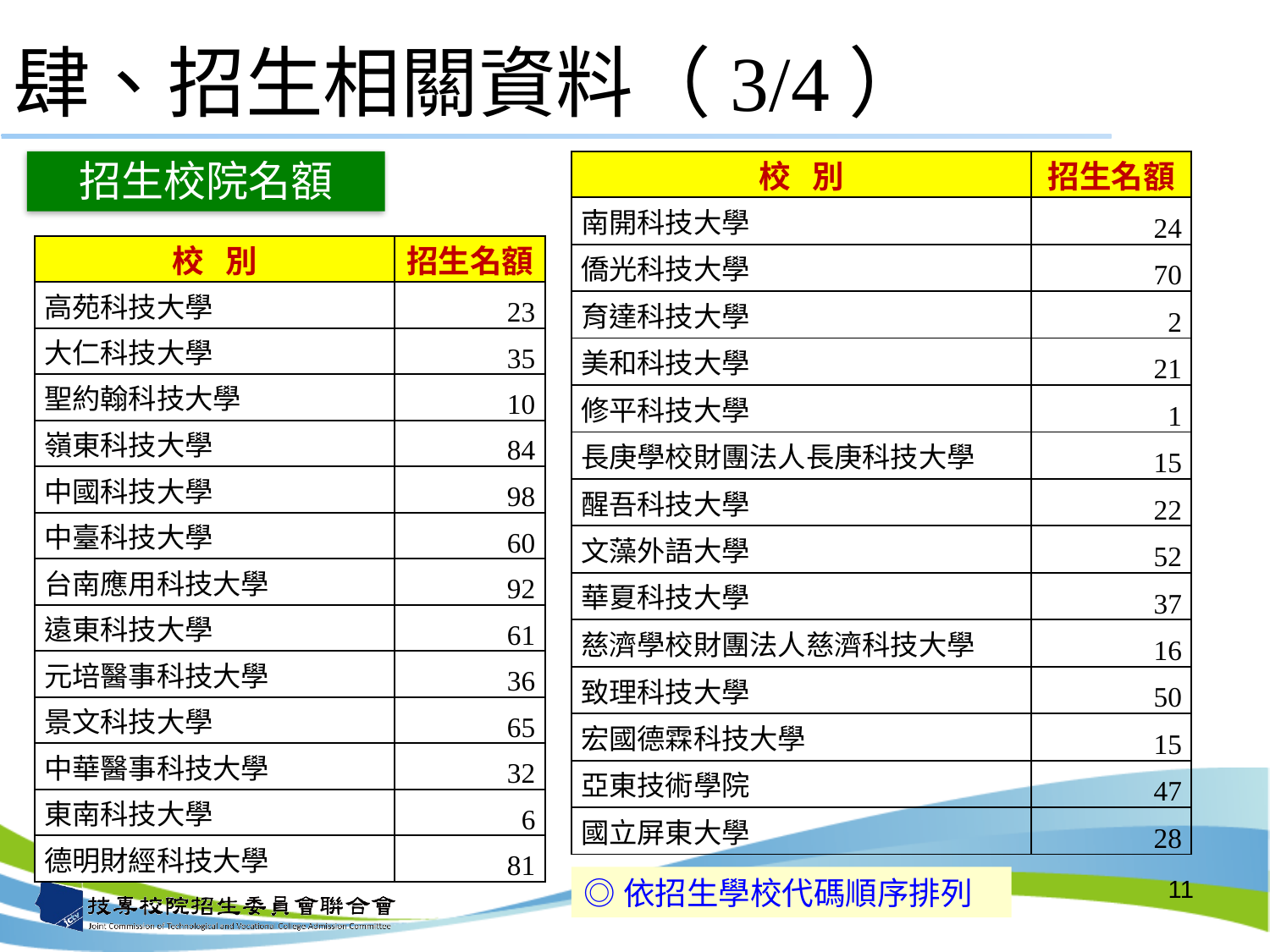

# 肆、招生相關資料（3/4）
招生校院名額
| 校 別 | 招生名額 |
| --- | --- |
| 南開科技大學 | 24 |
| 僑光科技大學 | 70 |
| 育達科技大學 | 2 |
| 美和科技大學 | 21 |
| 修平科技大學 | 1 |
| 長庚學校財團法人長庚科技大學 | 15 |
| 醒吾科技大學 | 22 |
| 文藻外語大學 | 52 |
| 華夏科技大學 | 37 |
| 慈濟學校財團法人慈濟科技大學 | 16 |
| 致理科技大學 | 50 |
| 宏國德霖科技大學 | 15 |
| 亞東技術學院 | 47 |
| 國立屏東大學 | 28 |
| 校 別 | 招生名額 |
| --- | --- |
| 高苑科技大學 | 23 |
| 大仁科技大學 | 35 |
| 聖約翰科技大學 | 10 |
| 嶺東科技大學 | 84 |
| 中國科技大學 | 98 |
| 中臺科技大學 | 60 |
| 台南應用科技大學 | 92 |
| 遠東科技大學 | 61 |
| 元培醫事科技大學 | 36 |
| 景文科技大學 | 65 |
| 中華醫事科技大學 | 32 |
| 東南科技大學 | 6 |
| 德明財經科技大學 | 81 |
◎依招生學校代碼順序排列
11